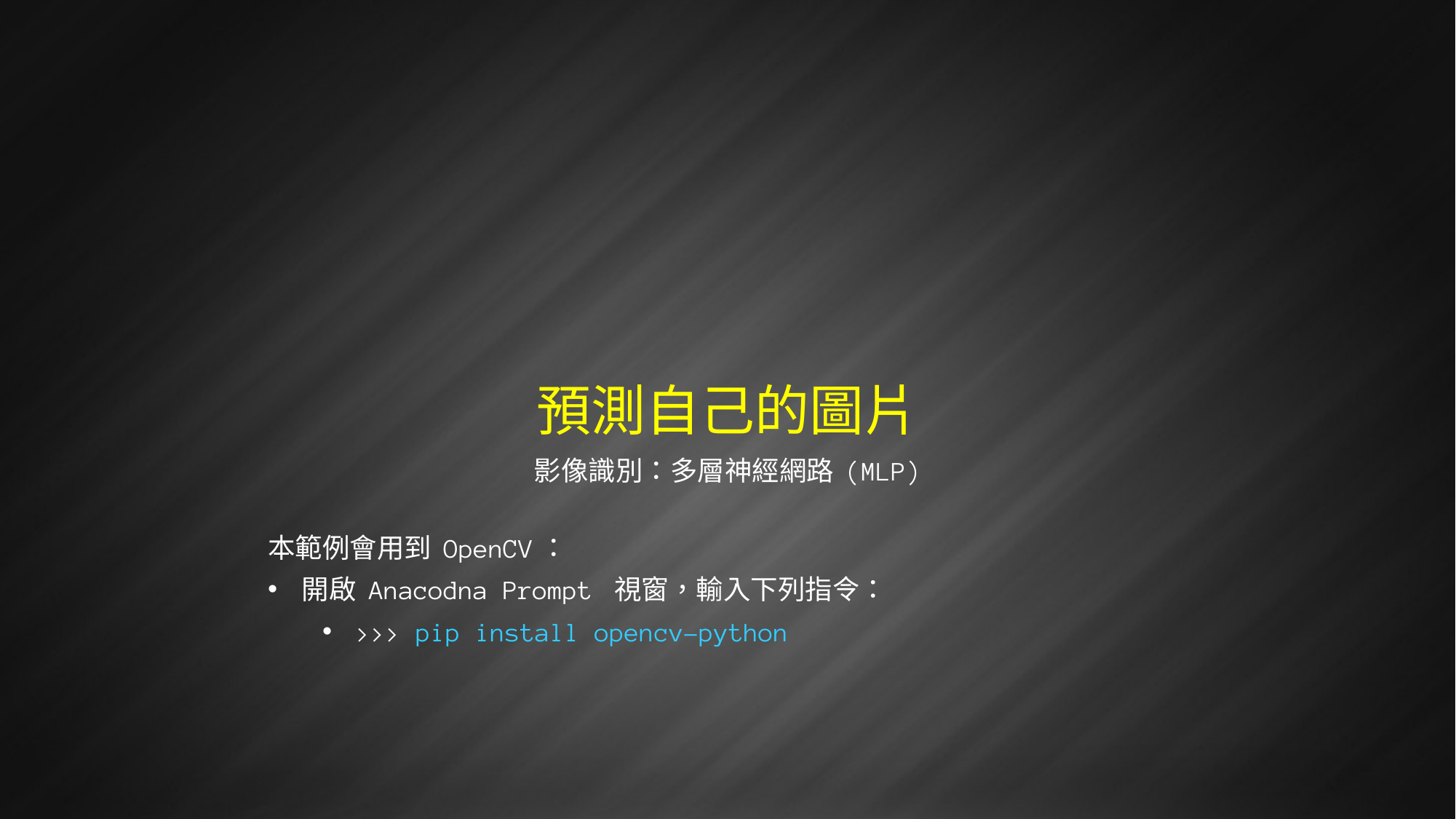

預測自己的圖片
影像識別：多層神經網路 (MLP)
本範例會用到 OpenCV：
開啟 Anacodna Prompt 視窗，輸入下列指令：
>>> pip install opencv-python